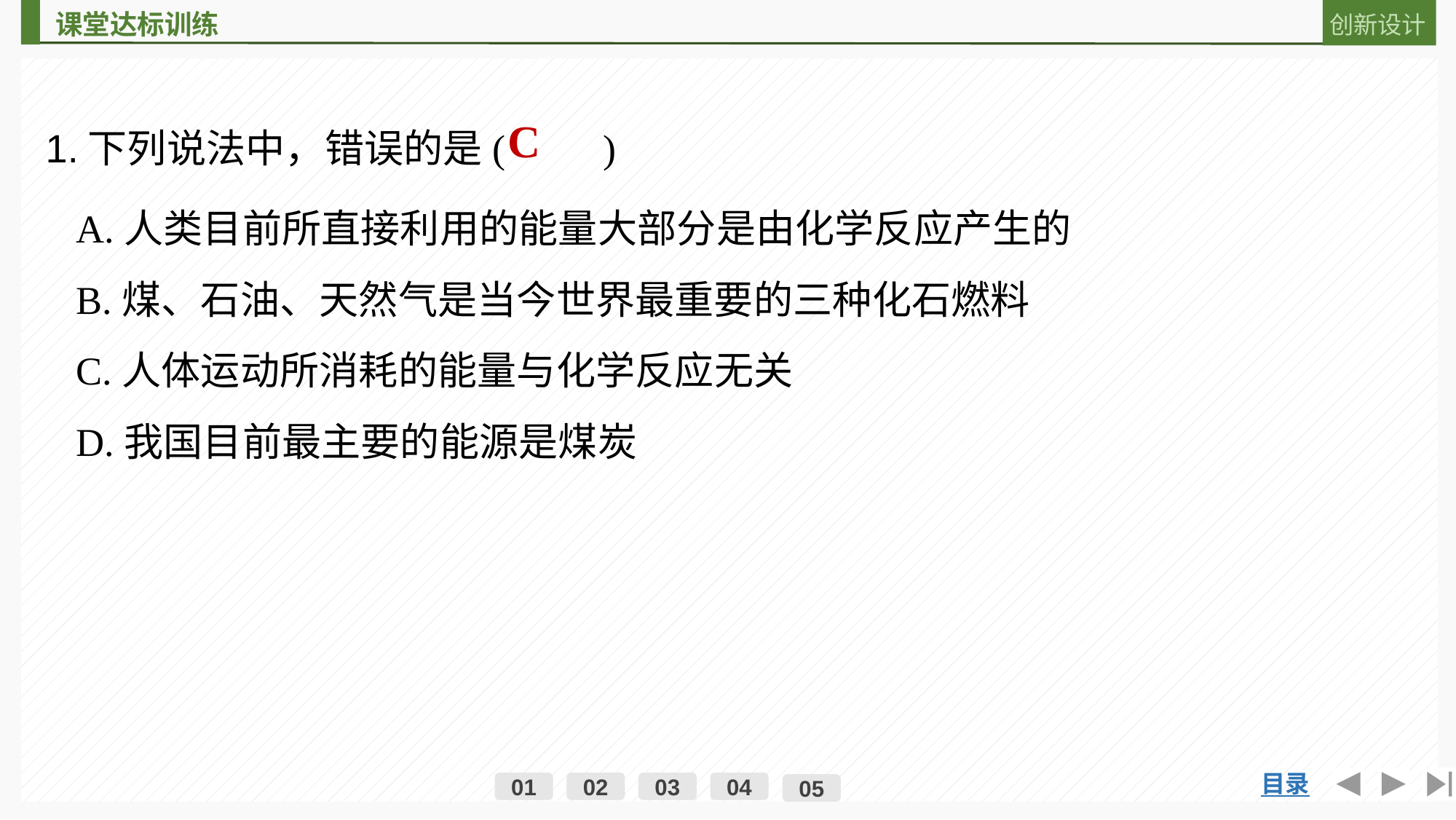

1.下列说法中，错误的是(　　)
C
A.人类目前所直接利用的能量大部分是由化学反应产生的
B.煤、石油、天然气是当今世界最重要的三种化石燃料
C.人体运动所消耗的能量与化学反应无关
D.我国目前最主要的能源是煤炭